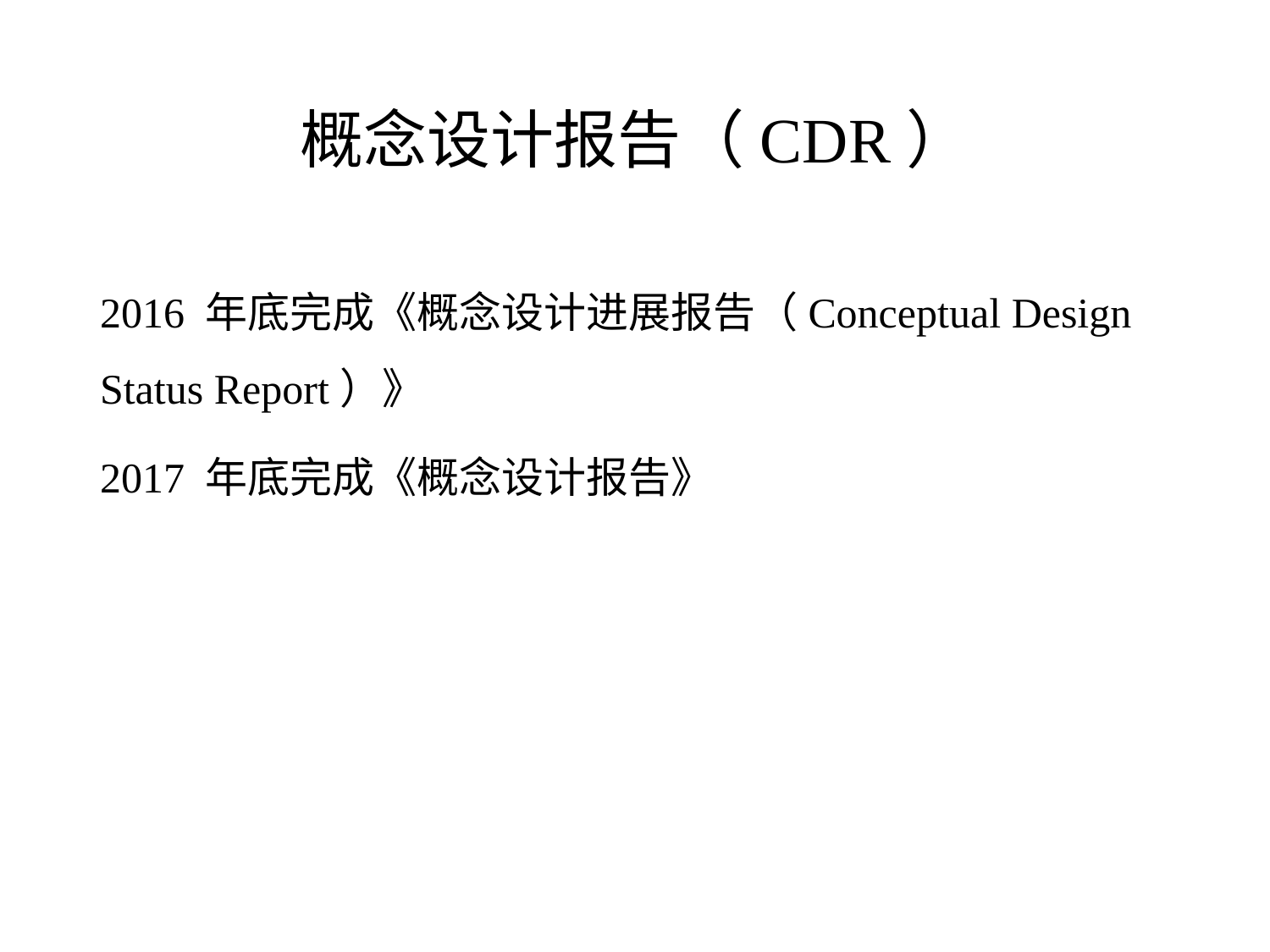

# 概念设计报告（CDR）
2016 年底完成《概念设计进展报告（Conceptual Design Status Report）》
2017 年底完成《概念设计报告》